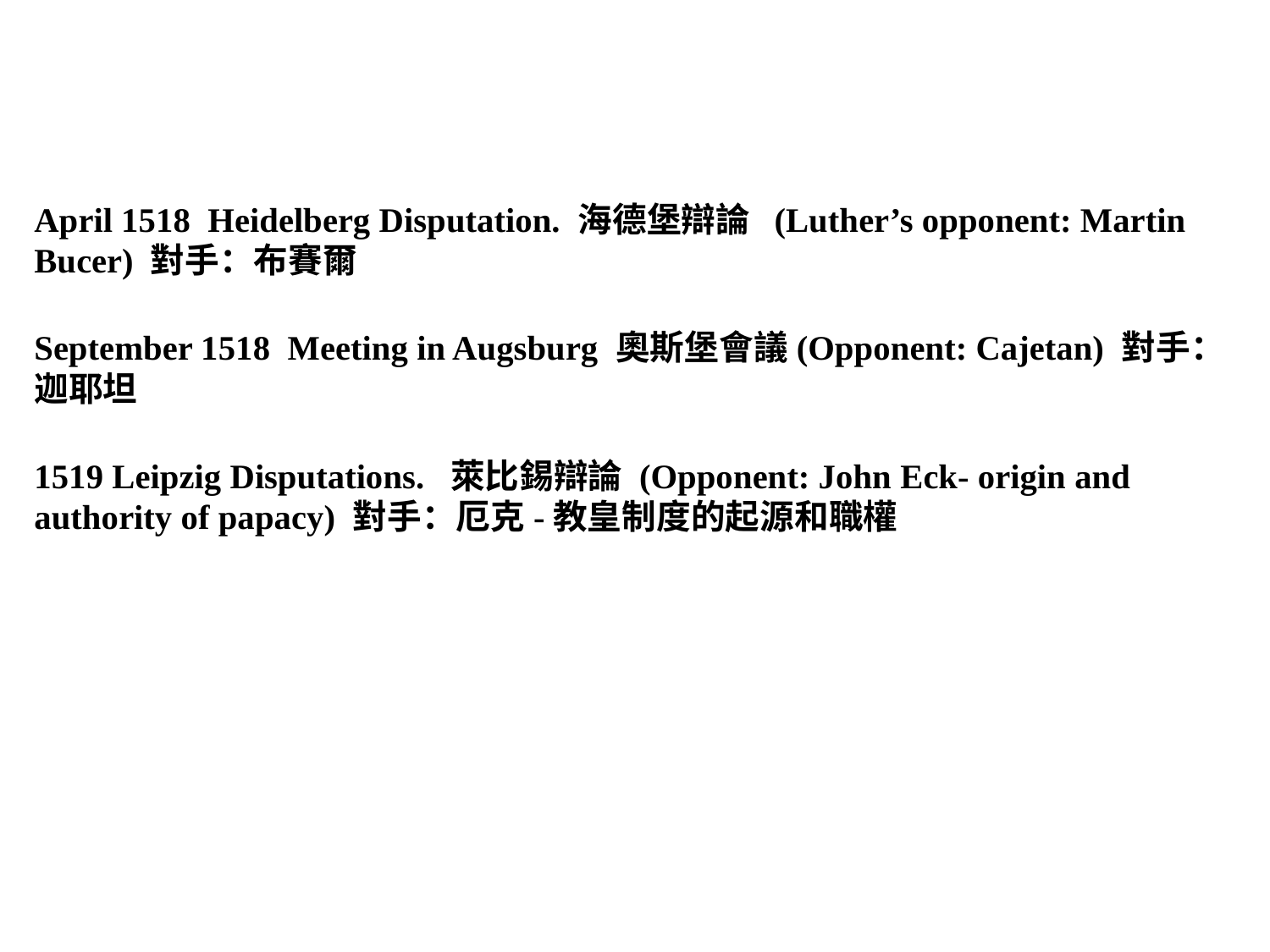

April 1518  Heidelberg Disputation. 海德堡辯論  (Luther’s opponent: Martin Bucer) 對手：布賽爾

September 1518  Meeting in Augsburg 奧斯堡會議(Opponent: Cajetan) 對手：迦耶坦

1519 Leipzig Disputations.  萊比錫辯論 (Opponent: John Eck- origin and authority of papacy) 對手：厄克-教皇制度的起源和職權